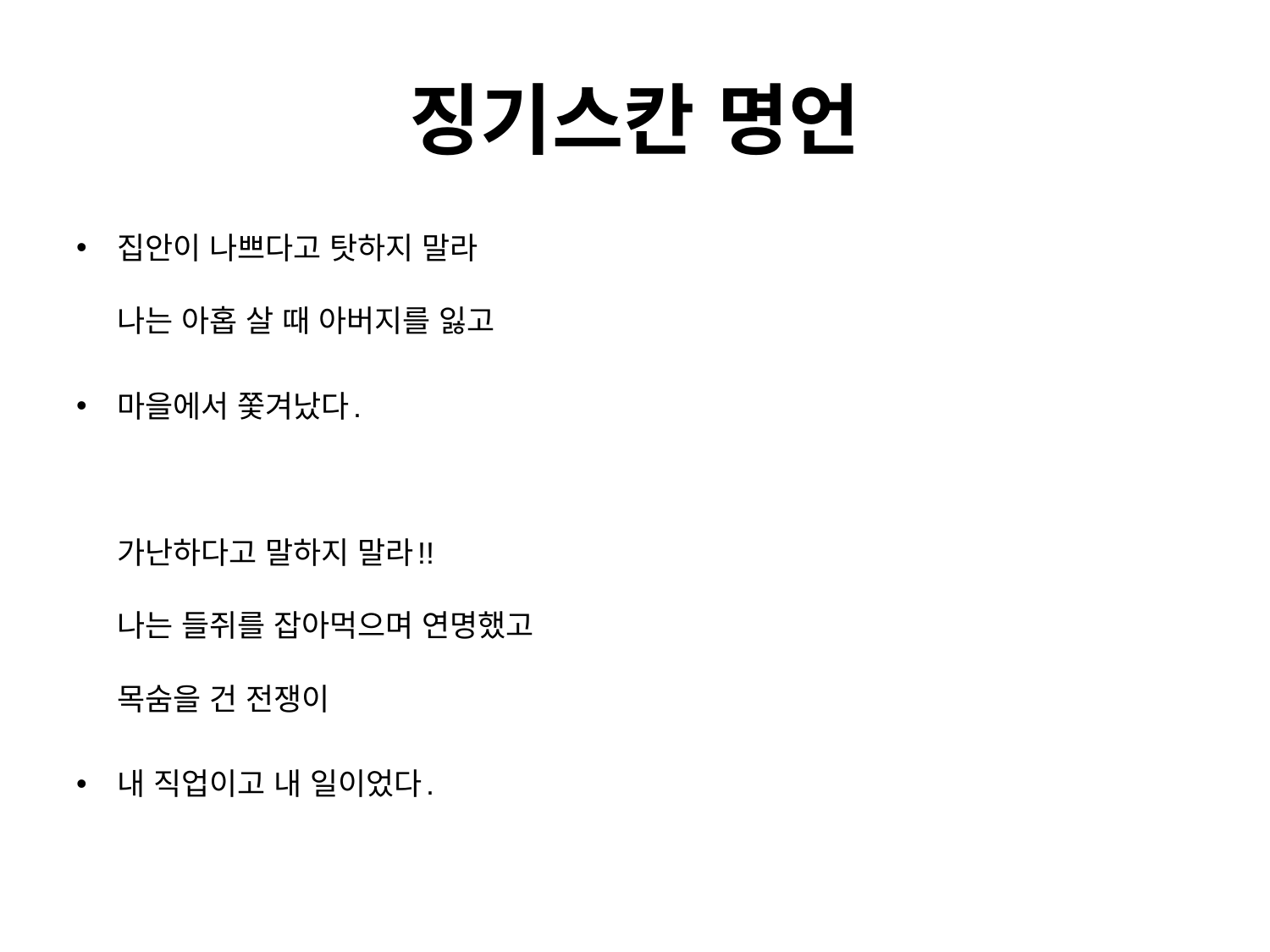

# 징기스칸 명언
집안이 나쁘다고 탓하지 말라
나는 아홉 살 때 아버지를 잃고

마을에서 쫓겨났다.
가난하다고 말하지 말라!!
나는 들쥐를 잡아먹으며 연명했고
목숨을 건 전쟁이

내 직업이고 내 일이었다.